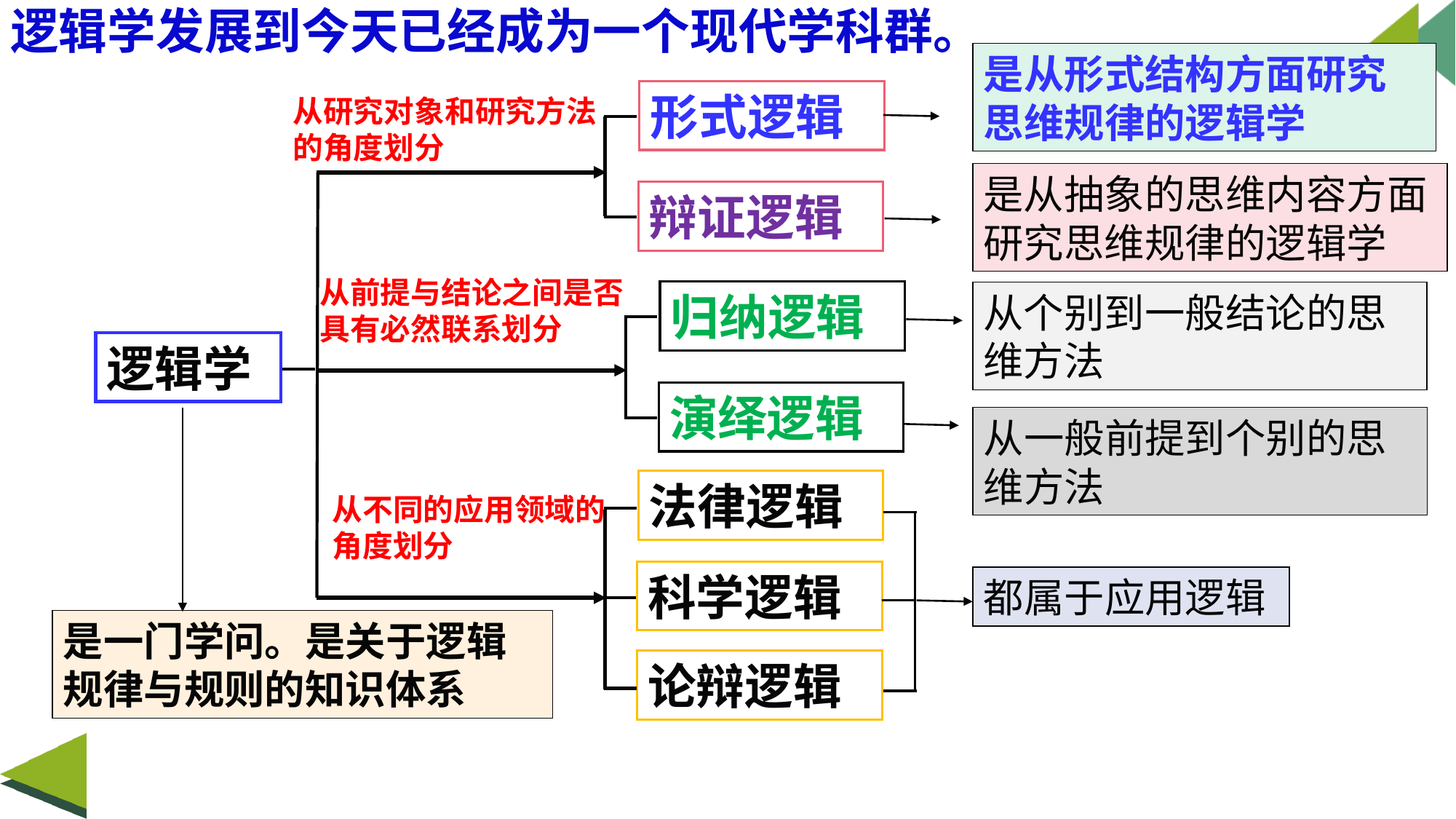

逻辑学发展到今天已经成为一个现代学科群。
是从形式结构方面研究思维规律的逻辑学
形式逻辑
从研究对象和研究方法的角度划分
是从抽象的思维内容方面研究思维规律的逻辑学
辩证逻辑
从前提与结论之间是否具有必然联系划分
归纳逻辑
从个别到一般结论的思维方法
逻辑学
演绎逻辑
从一般前提到个别的思维方法
法律逻辑
从不同的应用领域的角度划分
科学逻辑
都属于应用逻辑
是一门学问。是关于逻辑规律与规则的知识体系
论辩逻辑